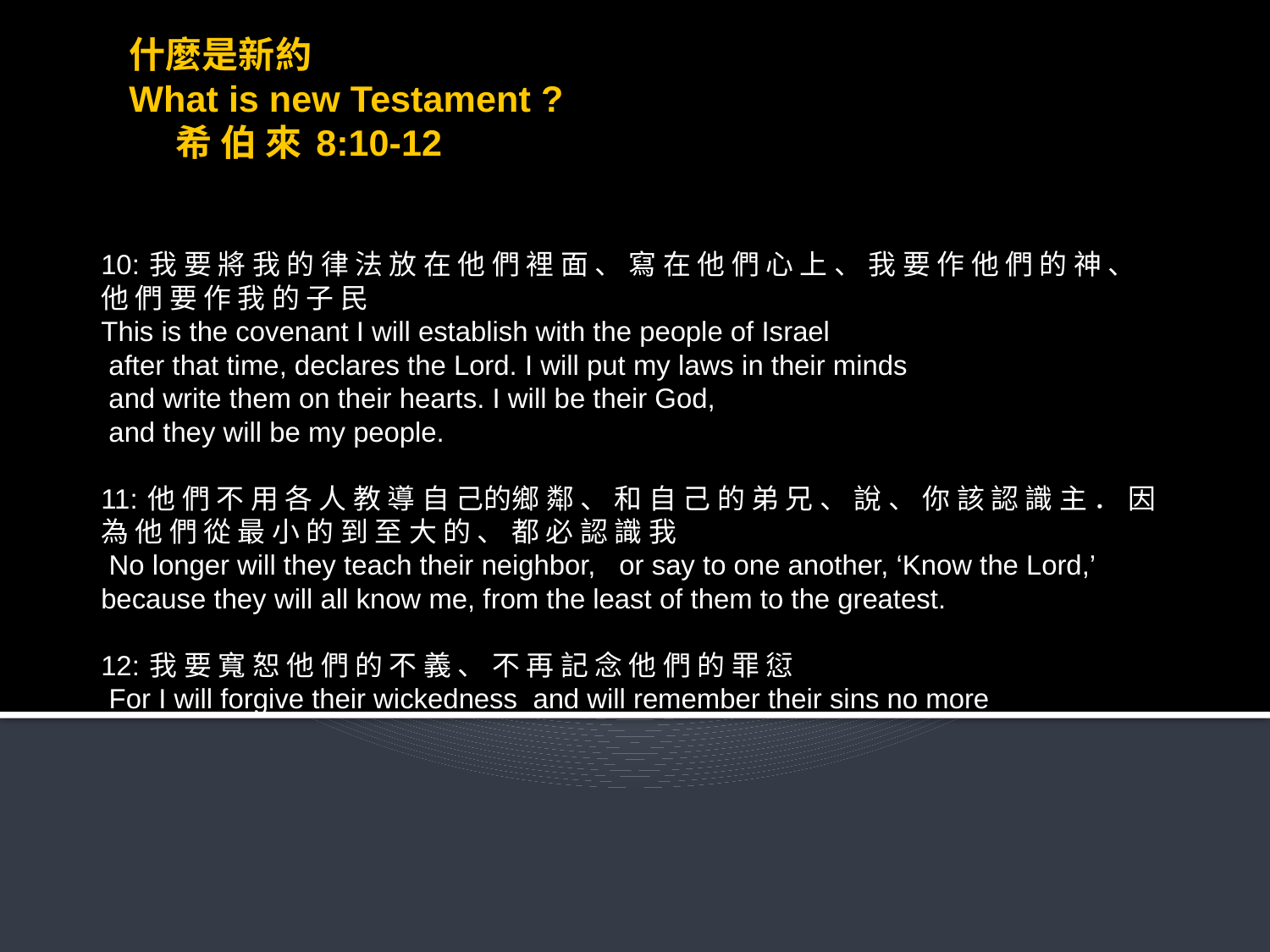

# 什麼是新約 What is new Testament ? 希 伯 來 8:10-12

10: 我 要 將 我 的 律 法 放 在 他 們 裡 面 、 寫 在 他 們 心 上 、 我 要 作 他 們 的 神 、 他 們 要 作 我 的 子 民
This is the covenant I will establish with the people of Israel
 after that time, declares the Lord. I will put my laws in their minds
 and write them on their hearts. I will be their God,
 and they will be my people.
11: 他 們 不 用 各 人 教 導 自 己的鄉 鄰 、 和 自 己 的 弟 兄 、 說 、 你 該 認 識 主 ． 因 為 他 們 從 最 小 的 到 至 大 的 、 都 必 認 識 我
 No longer will they teach their neighbor,   or say to one another, ‘Know the Lord,’ because they will all know me, from the least of them to the greatest.
12: 我 要 寬 恕 他 們 的 不 義 、 不 再 記 念 他 們 的 罪 愆
 For I will forgive their wickedness  and will remember their sins no more